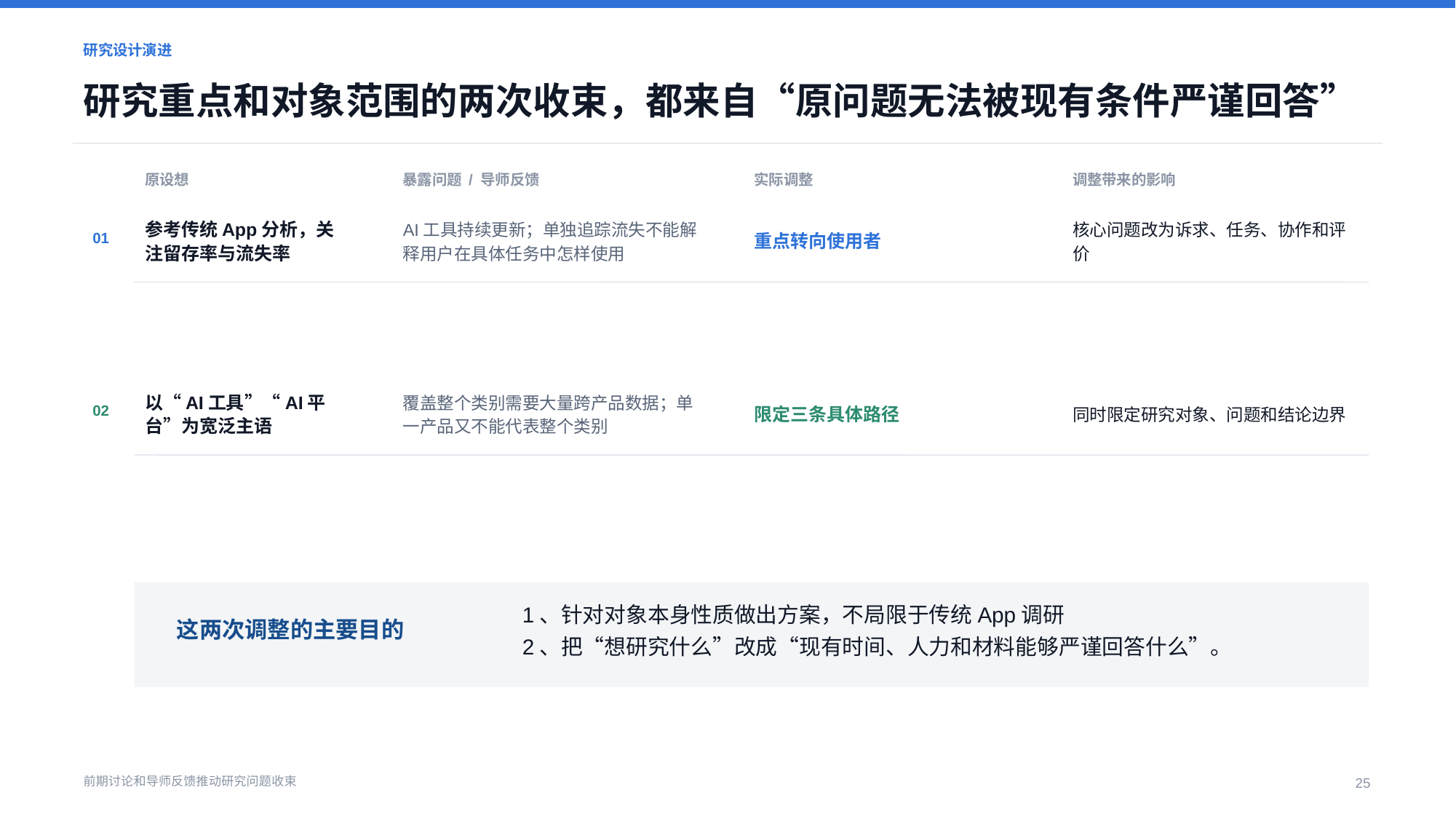

研究设计演进
研究重点和对象范围的两次收束，都来自“原问题无法被现有条件严谨回答”

原设想
暴露问题 / 导师反馈
实际调整
调整带来的影响
参考传统App分析，关注留存率与流失率
AI工具持续更新；单独追踪流失不能解释用户在具体任务中怎样使用
重点转向使用者
核心问题改为诉求、任务、协作和评价
01

以“AI工具”“AI平台”为宽泛主语
覆盖整个类别需要大量跨产品数据；单一产品又不能代表整个类别
限定三条具体路径
同时限定研究对象、问题和结论边界
02

1、针对对象本身性质做出方案，不局限于传统App调研
2、把“想研究什么”改成“现有时间、人力和材料能够严谨回答什么”。
这两次调整的主要目的
前期讨论和导师反馈推动研究问题收束
25